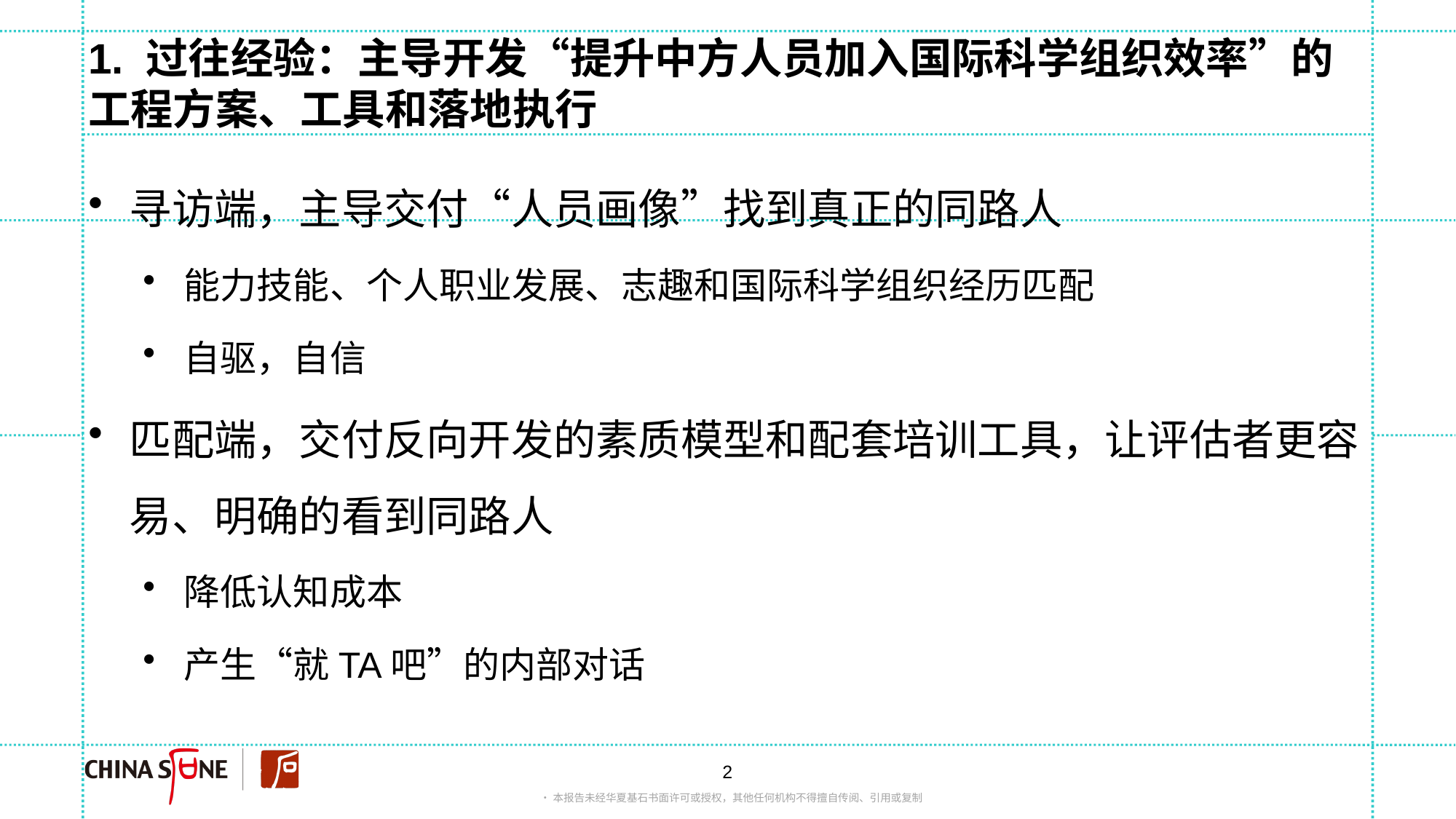

# 1. 过往经验：主导开发“提升中方人员加入国际科学组织效率”的工程方案、工具和落地执行
寻访端，主导交付“人员画像”找到真正的同路人
能力技能、个人职业发展、志趣和国际科学组织经历匹配
自驱，自信
匹配端，交付反向开发的素质模型和配套培训工具，让评估者更容易、明确的看到同路人
降低认知成本
产生“就TA吧”的内部对话